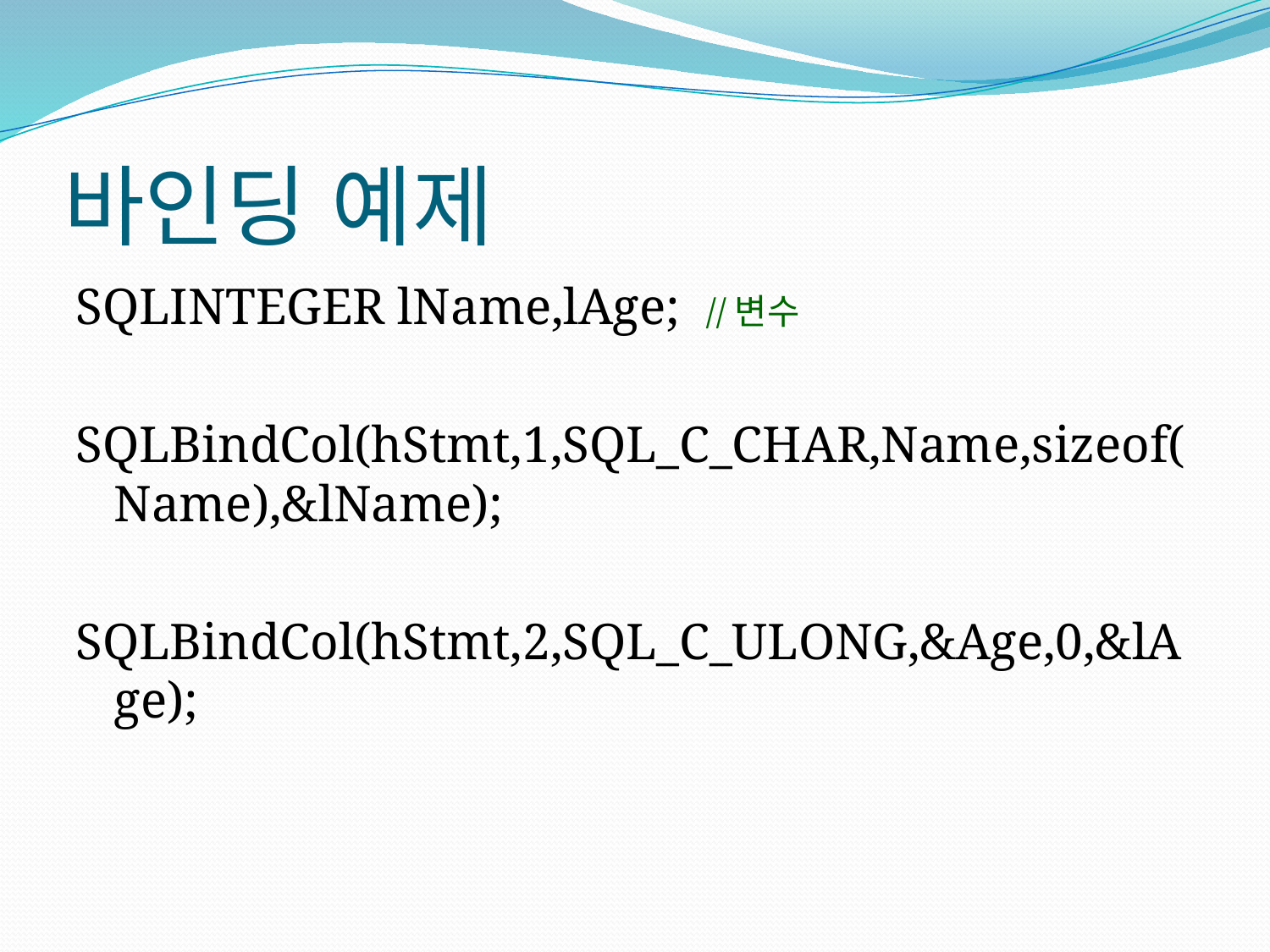

# 바인딩 예제
SQLINTEGER lName,lAge;  //변수

SQLBindCol(hStmt,1,SQL_C_CHAR,Name,sizeof(Name),&lName);

SQLBindCol(hStmt,2,SQL_C_ULONG,&Age,0,&lAge);